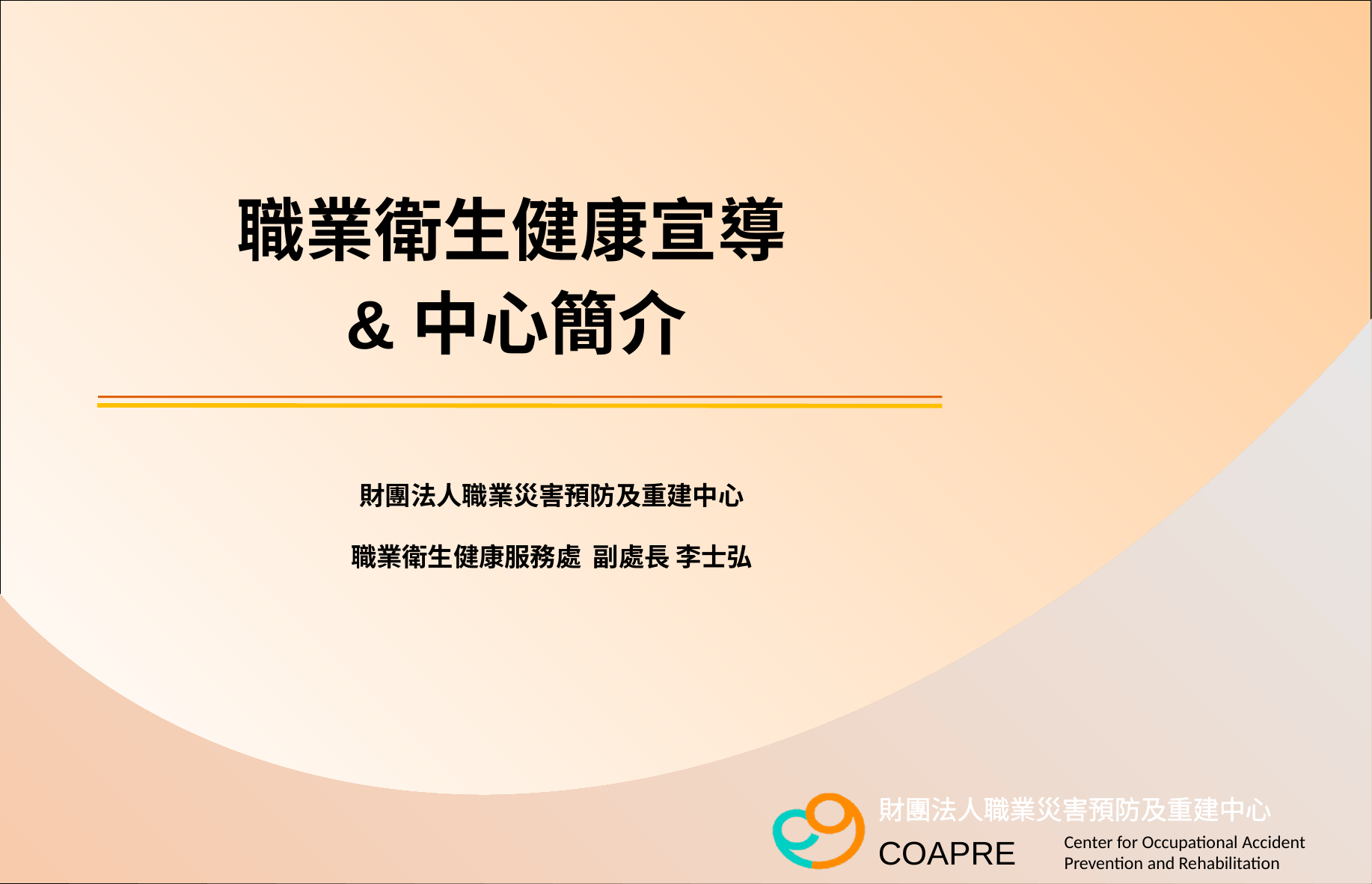

職業衛生健康宣導&中心簡介

財團法人職業災害預防及重建中心

職業衛生健康服務處  副處長 李士弘